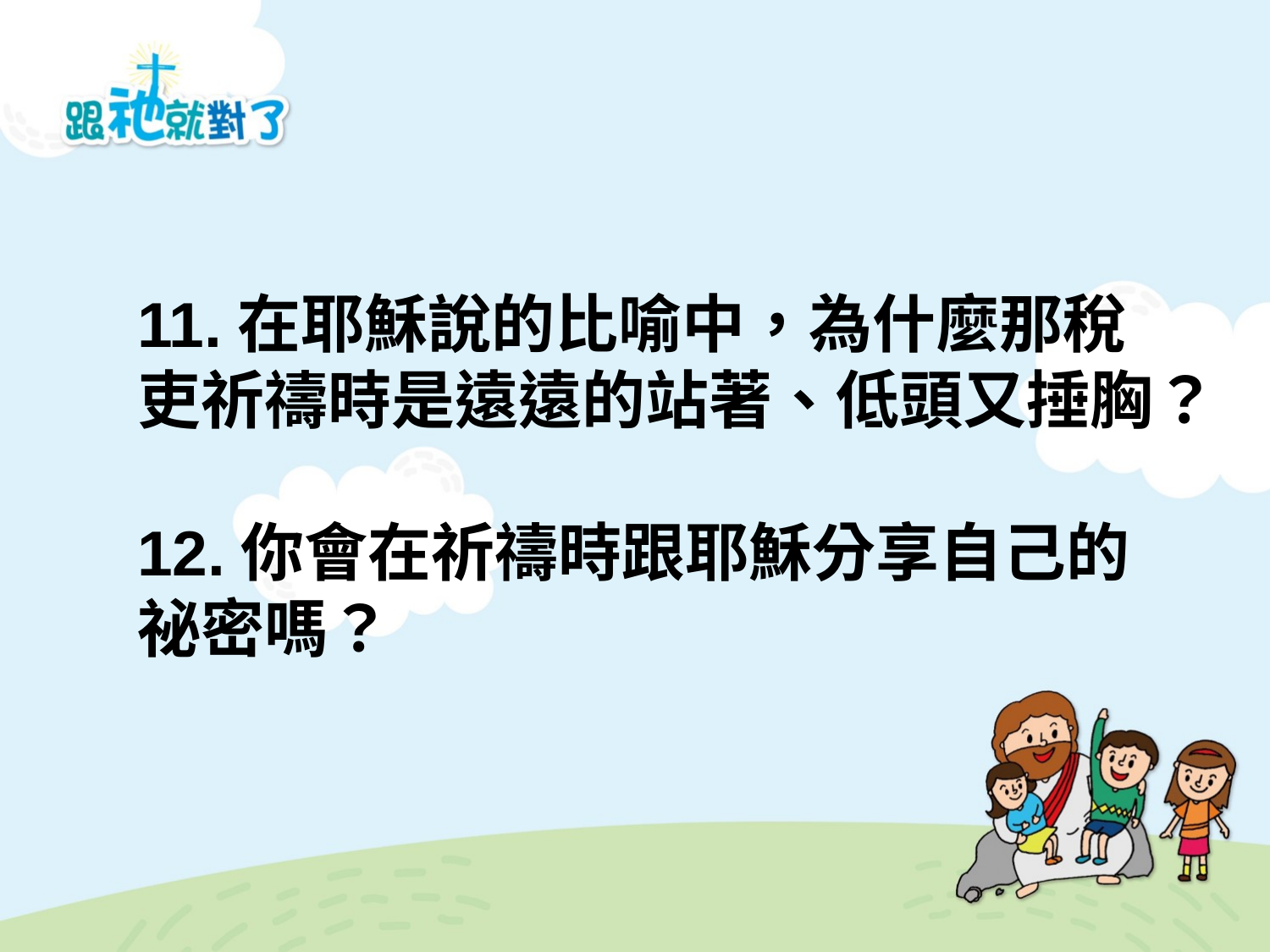

11.在耶穌說的比喻中，為什麼那稅吏祈禱時是遠遠的站著、低頭又捶胸？

12.你會在祈禱時跟耶穌分享自己的祕密嗎？